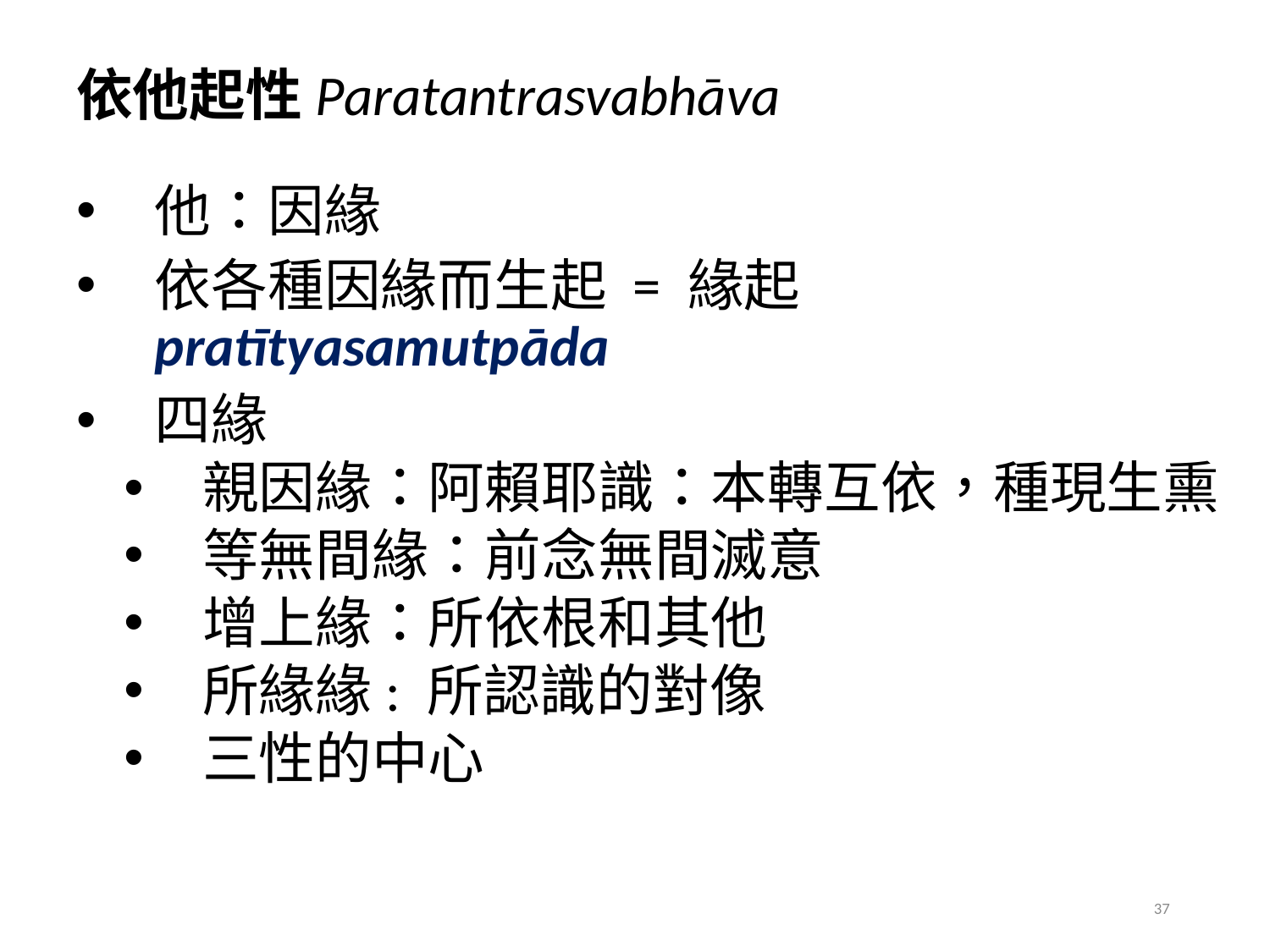

# 依他起性Paratantrasvabhāva
他：因緣
依各種因緣而生起 = 緣起 pratītyasamutpāda
四緣
親因緣：阿賴耶識：本轉互依，種現生熏
等無間緣：前念無間滅意
增上緣：所依根和其他
所緣緣: 所認識的對像
三性的中心

37